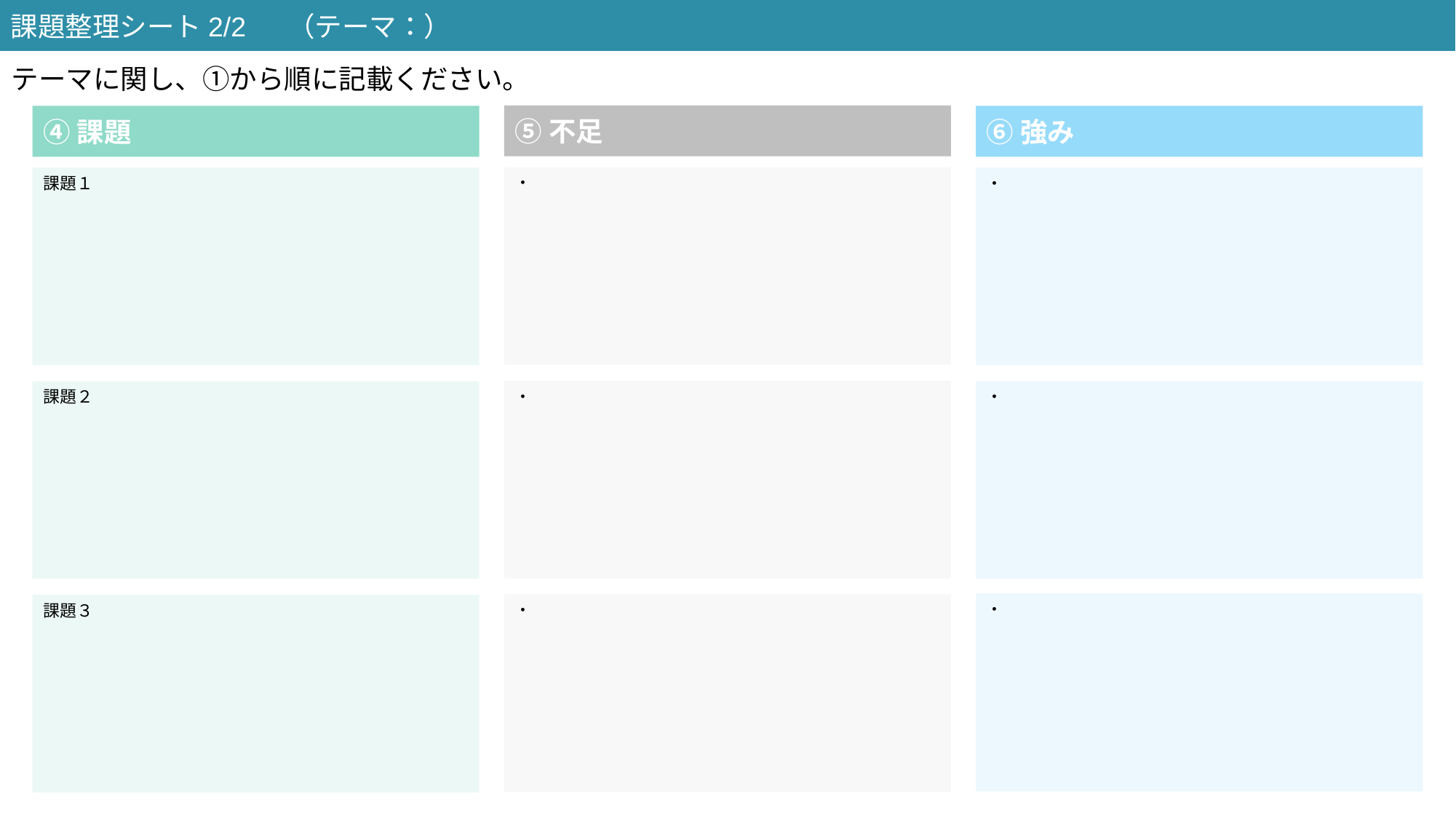

課題整理シート2/2 　（テーマ：）
テーマに関し、①から順に記載ください。
⑤不足
⑥強み
④課題
・

課題１

・

・

課題２

・

・

・

課題３